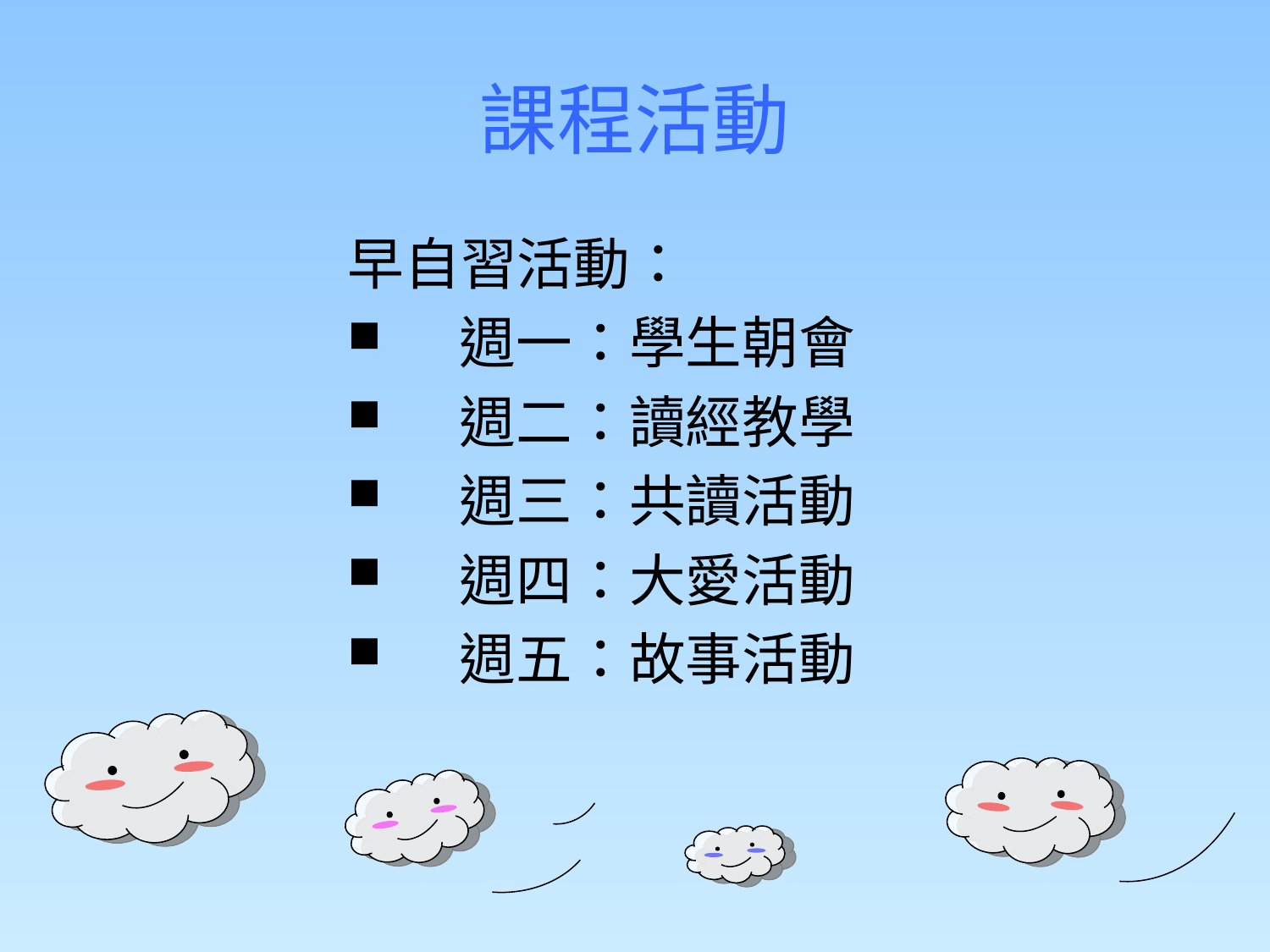

# 課程活動
早自習活動：
    週一：學生朝會
    週二：讀經教學
    週三：共讀活動
    週四：大愛活動
    週五：故事活動